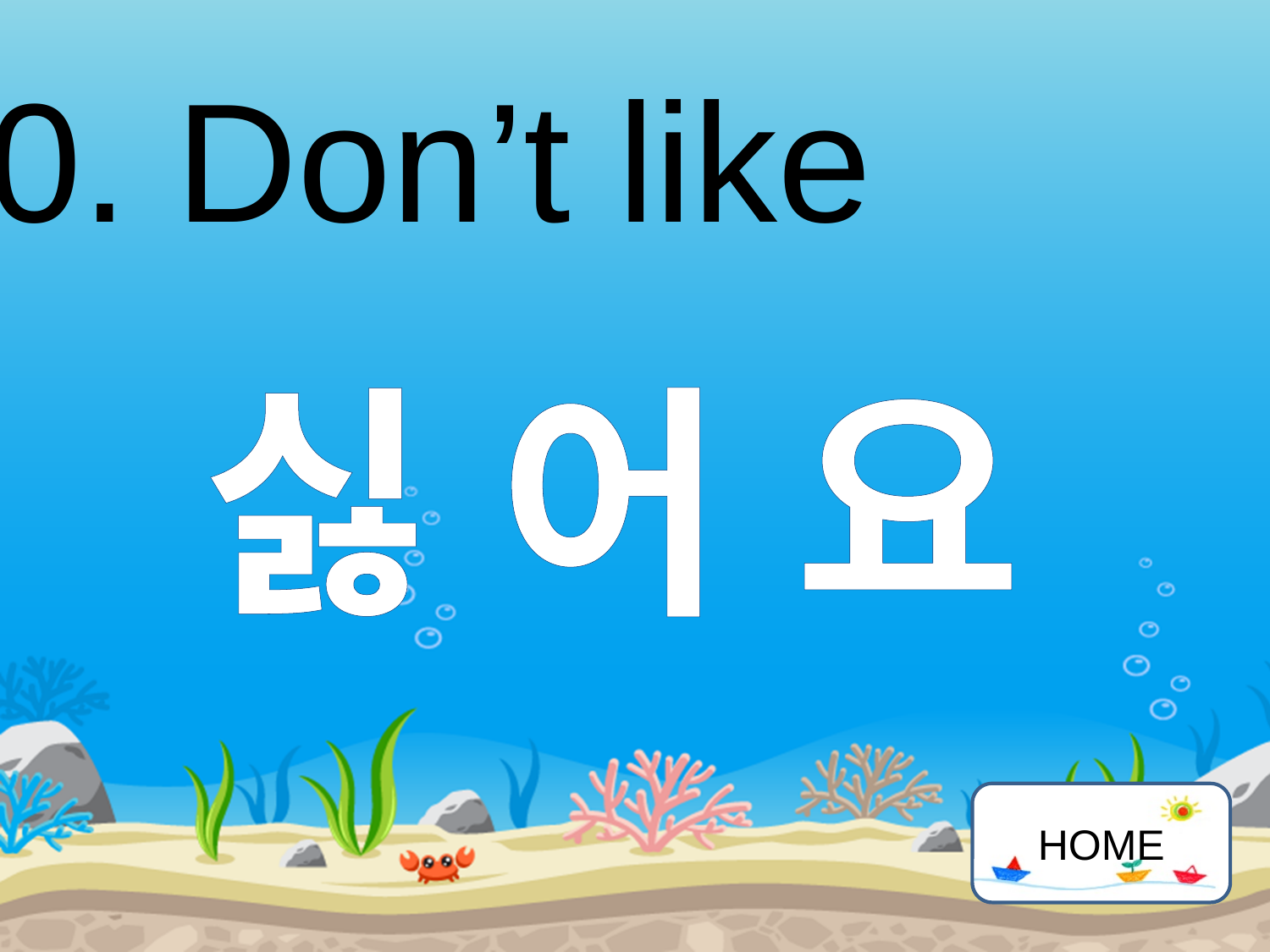

10. Don’t like
싫 어 요
HOME